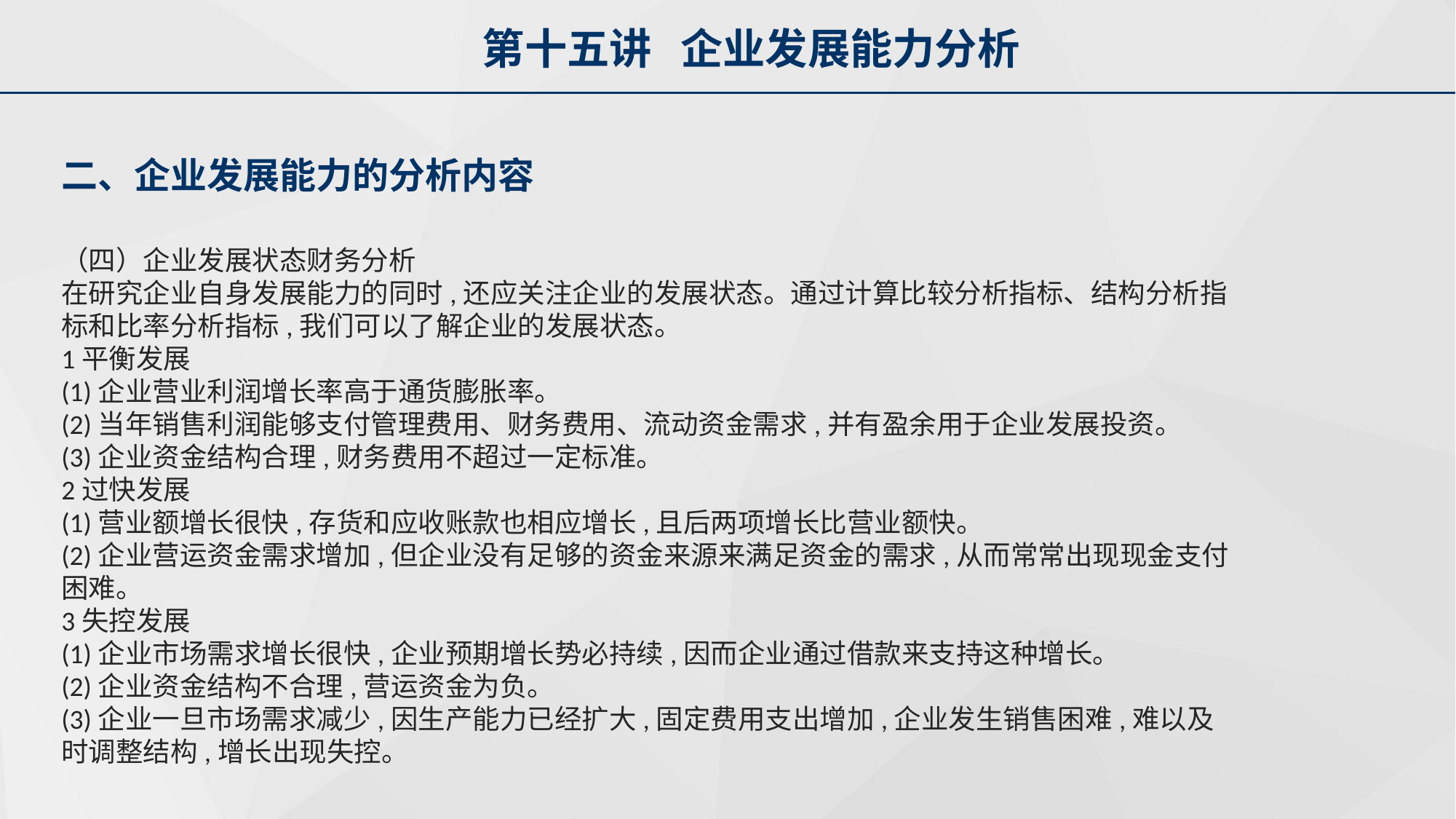

第十五讲   企业发展能力分析
二、企业发展能力的分析内容

（四）企业发展状态财务分析
在研究企业自身发展能力的同时,还应关注企业的发展状态。通过计算比较分析指标、结构分析指标和比率分析指标,我们可以了解企业的发展状态。
1平衡发展
(1)企业营业利润增长率高于通货膨胀率。
(2)当年销售利润能够支付管理费用、财务费用、流动资金需求,并有盈余用于企业发展投资。
(3)企业资金结构合理,财务费用不超过一定标准。
2过快发展
(1)营业额增长很快,存货和应收账款也相应增长,且后两项增长比营业额快。
(2)企业营运资金需求增加,但企业没有足够的资金来源来满足资金的需求,从而常常出现现金支付困难。
3失控发展
(1)企业市场需求增长很快,企业预期增长势必持续,因而企业通过借款来支持这种增长。
(2)企业资金结构不合理,营运资金为负。
(3)企业一旦市场需求减少,因生产能力已经扩大,固定费用支出增加,企业发生销售困难,难以及时调整结构,增长出现失控。